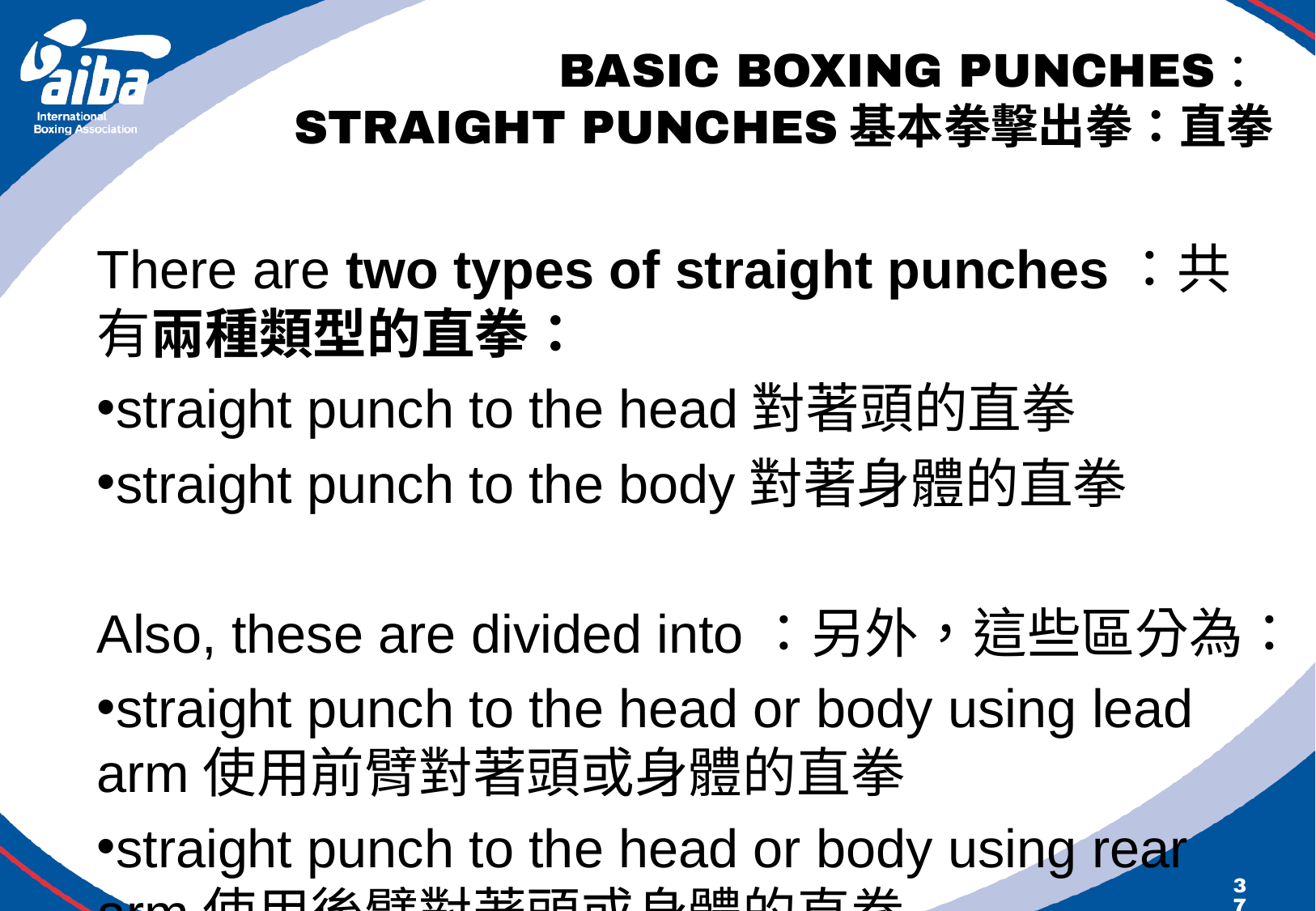

# BASIC BOXING PUNCHES： STRAIGHT PUNCHES基本拳擊出拳：直拳
There are two types of straight punches：共有兩種類型的直拳：
straight punch to the head對著頭的直拳
straight punch to the body對著身體的直拳

Also, these are divided into：另外，這些區分為：
straight punch to the head or body using lead arm使用前臂對著頭或身體的直拳
straight punch to the head or body using rear arm使用後臂對著頭或身體的直拳
379